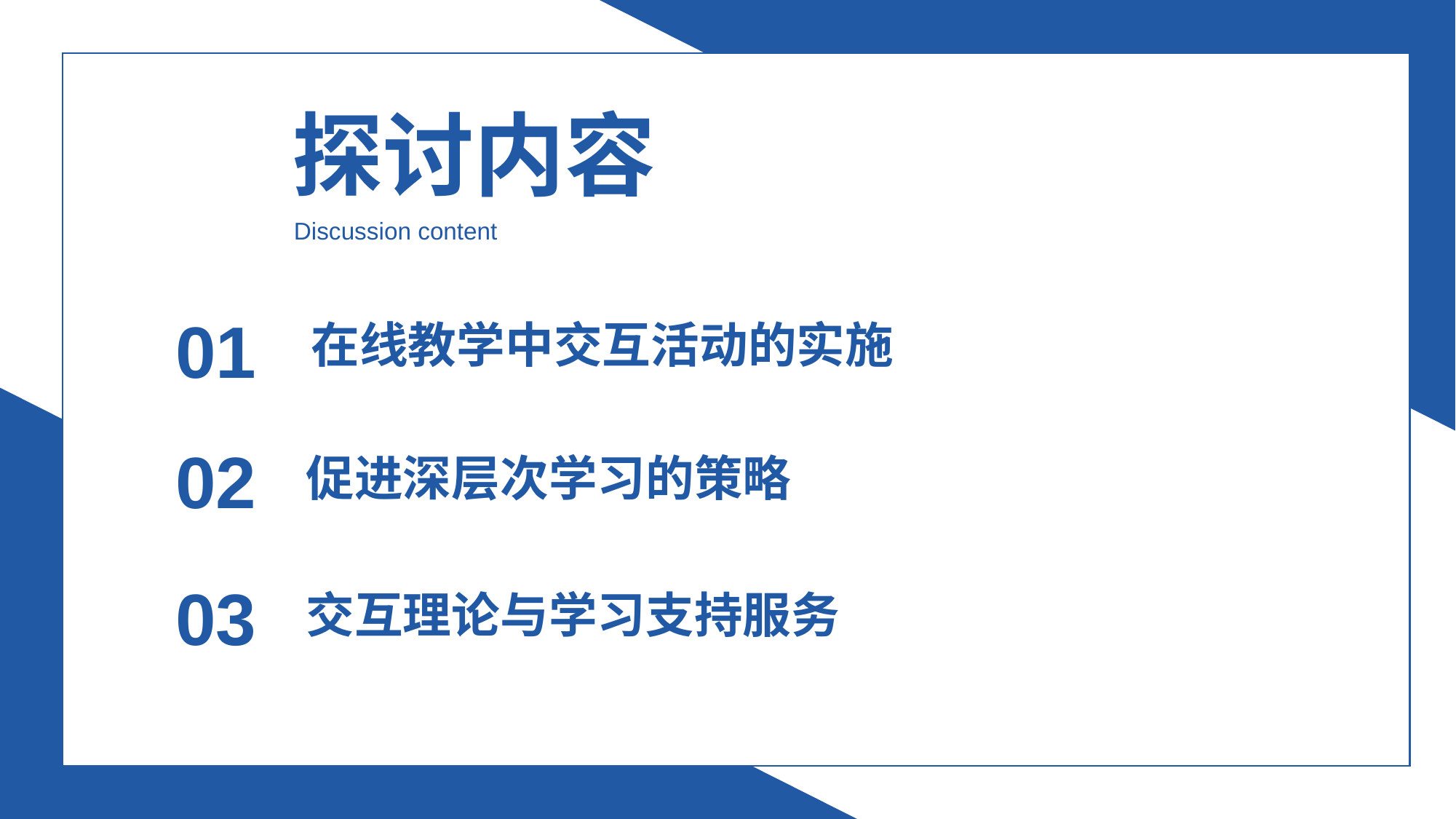

探讨内容
Discussion content
01
在线教学中交互活动的实施

02
促进深层次学习的策略
03
交互理论与学习支持服务